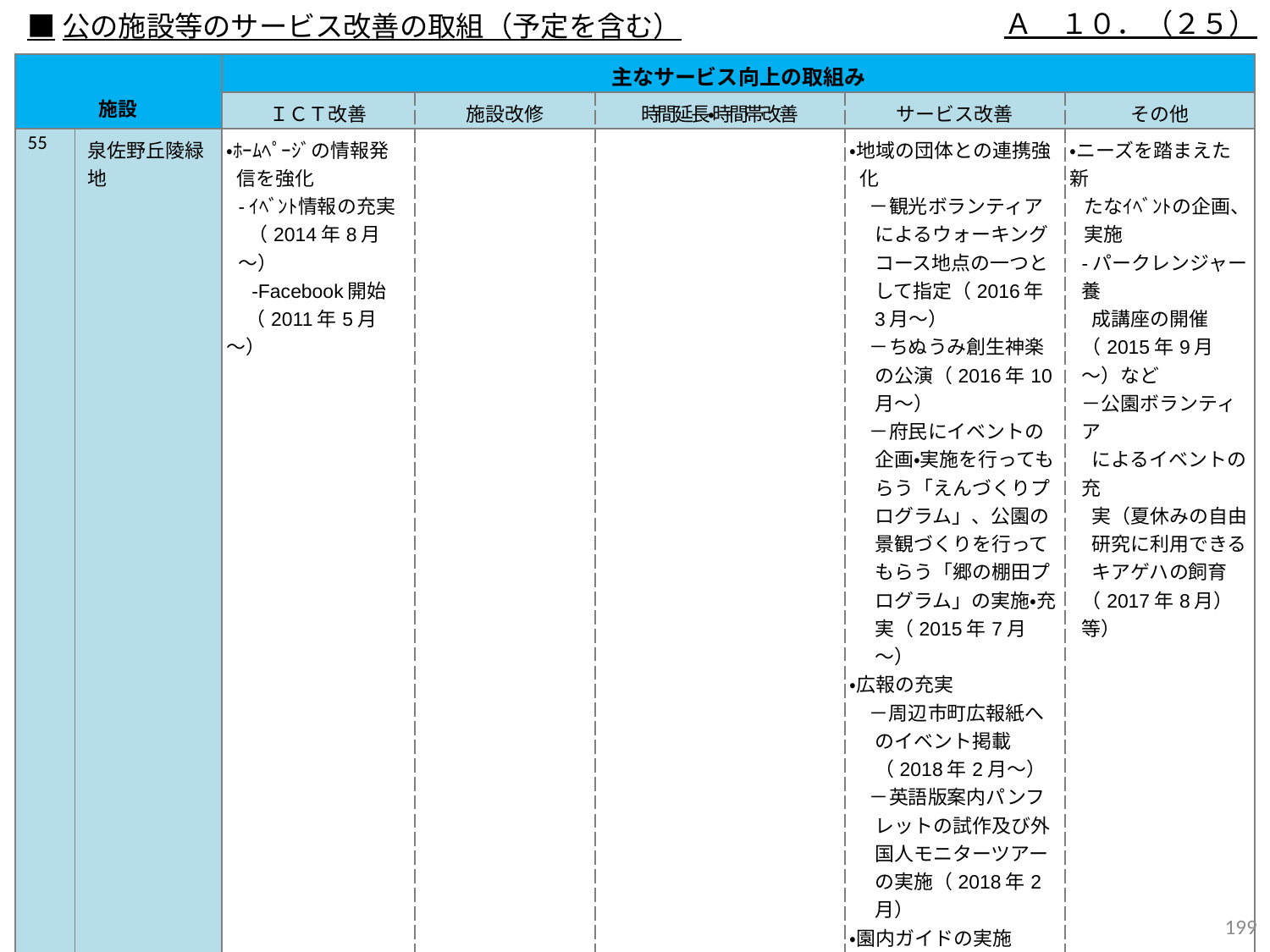

Ａ　１０．（２５）
■公の施設等のサービス改善の取組（予定を含む）
| 施設 |  | 主なサービス向上の取組み |  |  |  |  |
| --- | --- | --- | --- | --- | --- | --- |
|  |  | ＩＣＴ改善 | 施設改修 | 時間延長・時間帯改善 | サービス改善 | その他 |
| 55 | 泉佐野丘陵緑地 | ・ﾎｰﾑﾍﾟｰｼﾞの情報発 信を強化 -ｲﾍﾞﾝﾄ情報の充実 （2014年8月～） 　-Facebook開始 　（2011年5月～） |  |  | ・地域の団体との連携強 化 　－観光ボランティアによるウォーキングコース地点の一つとして指定（2016年3月～） 　－ちぬうみ創生神楽の公演（2016年10月～） 　－府民にイベントの企画・実施を行ってもらう「えんづくりプログラム」、公園の景観づくりを行ってもらう「郷の棚田プログラム」の実施・充実（2015年7月～） ・広報の充実 　－周辺市町広報紙へのイベント掲載（2018年2月～） 　－英語版案内パンフレットの試作及び外国人モニターツアーの実施（2018年2月） ・園内ガイドの実施（2014年9月～）、東地区ガイドツアーの実施（2017年11月） ・パークセンターの掲示の充実 　－竹製楽器の展示（2017年7月～） | ・ニーズを踏まえた新 たなｲﾍﾞﾝﾄの企画、 実施 -パークレンジャー養　 成講座の開催（2015年9月～）など －公園ボランティア によるイベントの充 実（夏休みの自由 研究に利用できる キアゲハの飼育 （2017年8月）等） |
199